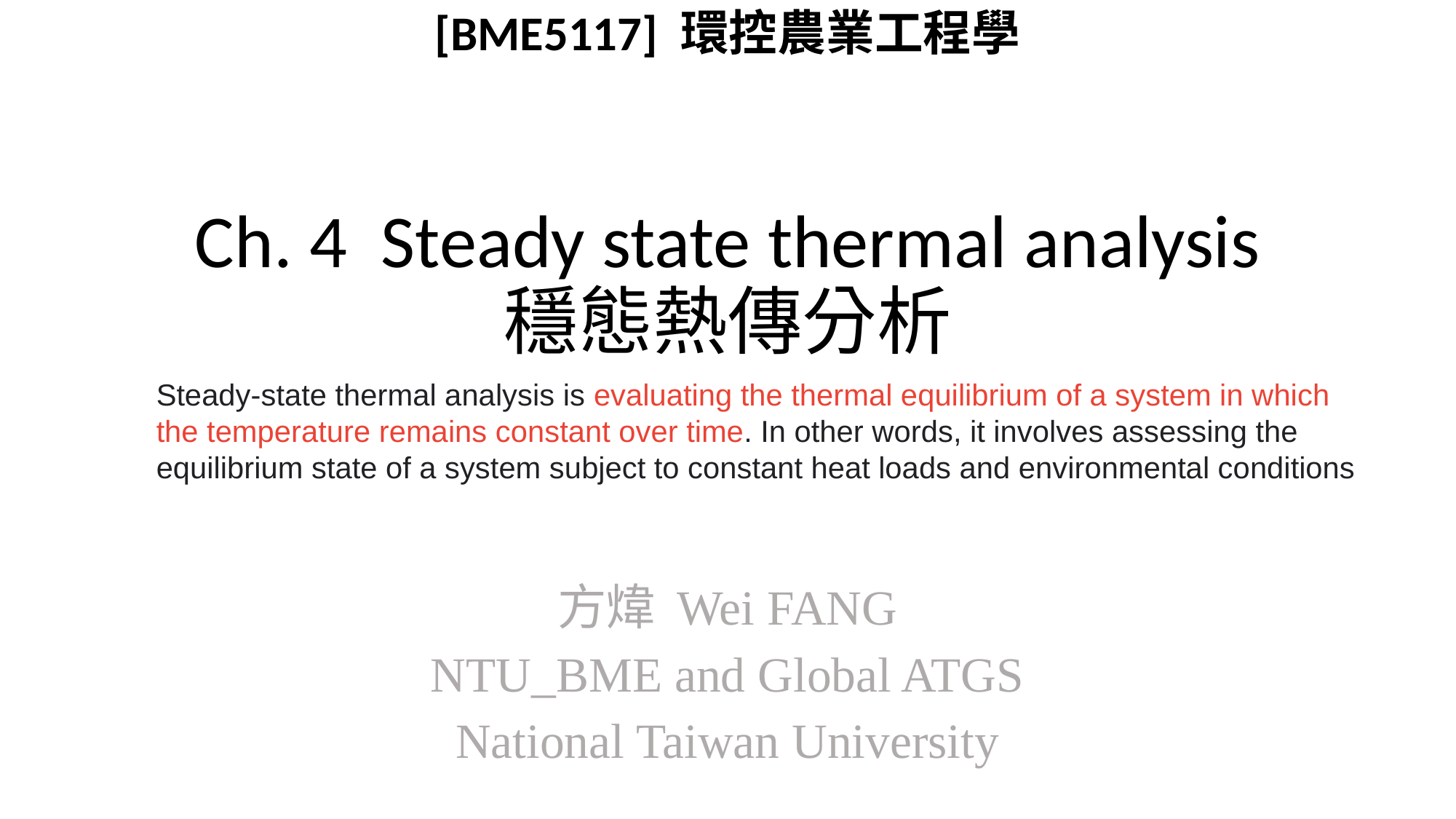

[BME5117] 環控農業工程學
# Ch. 4  Steady state thermal analysis 穩態熱傳分析
Steady-state thermal analysis is evaluating the thermal equilibrium of a system in which the temperature remains constant over time. In other words, it involves assessing the equilibrium state of a system subject to constant heat loads and environmental conditions
方煒 Wei FANG
NTU_BME and Global ATGS
National Taiwan University